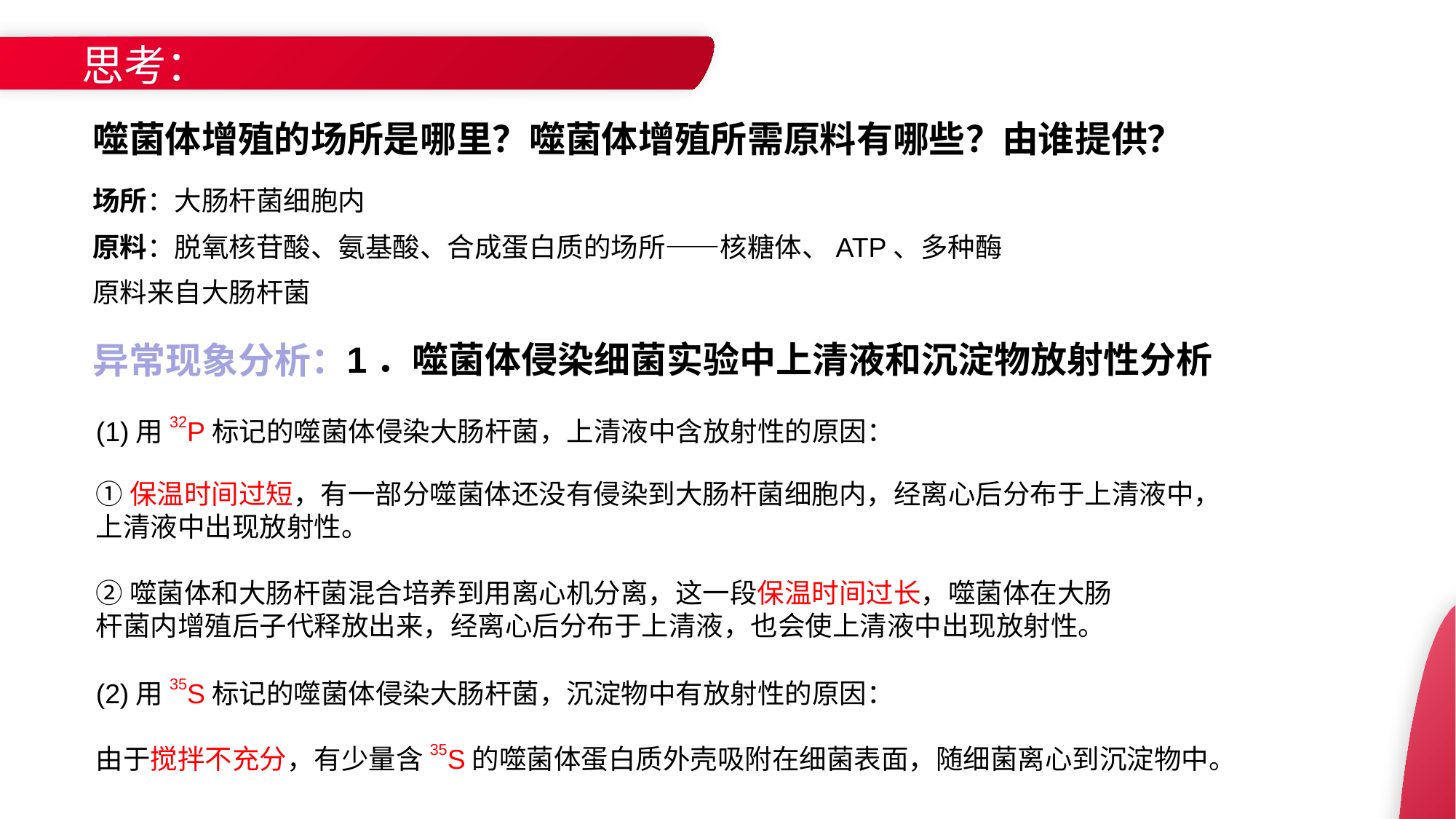

思考：
噬菌体增殖的场所是哪里？噬菌体增殖所需原料有哪些？由谁提供？
场所：大肠杆菌细胞内
原料：脱氧核苷酸、氨基酸、合成蛋白质的场所——核糖体、ATP、多种酶
原料来自大肠杆菌
1．噬菌体侵染细菌实验中上清液和沉淀物放射性分析
异常现象分析：
(1)用32P标记的噬菌体侵染大肠杆菌，上清液中含放射性的原因：
①保温时间过短，有一部分噬菌体还没有侵染到大肠杆菌细胞内，经离心后分布于上清液中，
上清液中出现放射性。
②噬菌体和大肠杆菌混合培养到用离心机分离，这一段保温时间过长，噬菌体在大肠杆菌内增殖后子代释放出来，经离心后分布于上清液，也会使上清液中出现放射性。
(2)用35S标记的噬菌体侵染大肠杆菌，沉淀物中有放射性的原因：
由于搅拌不充分，有少量含35S的噬菌体蛋白质外壳吸附在细菌表面，随细菌离心到沉淀物中。